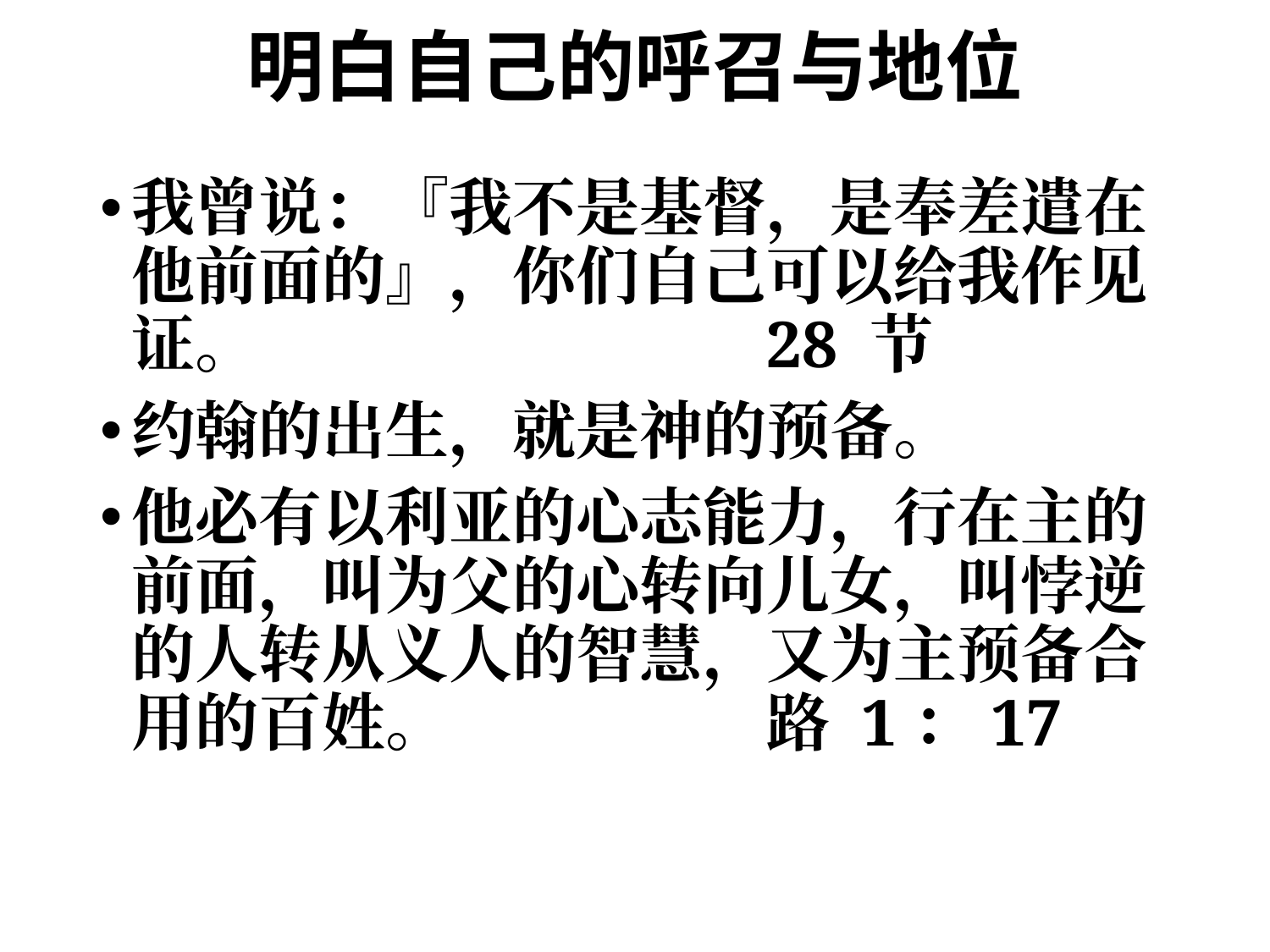

# 明白自己的呼召与地位
我曾说：『我不是基督，是奉差遣在他前面的』，你们自己可以给我作见证。				28 节
约翰的出生，就是神的预备。
他必有以利亚的心志能力，行在主的前面，叫为父的心转向儿女，叫悖逆的人转从义人的智慧，又为主预备合用的百姓。			路 1：17